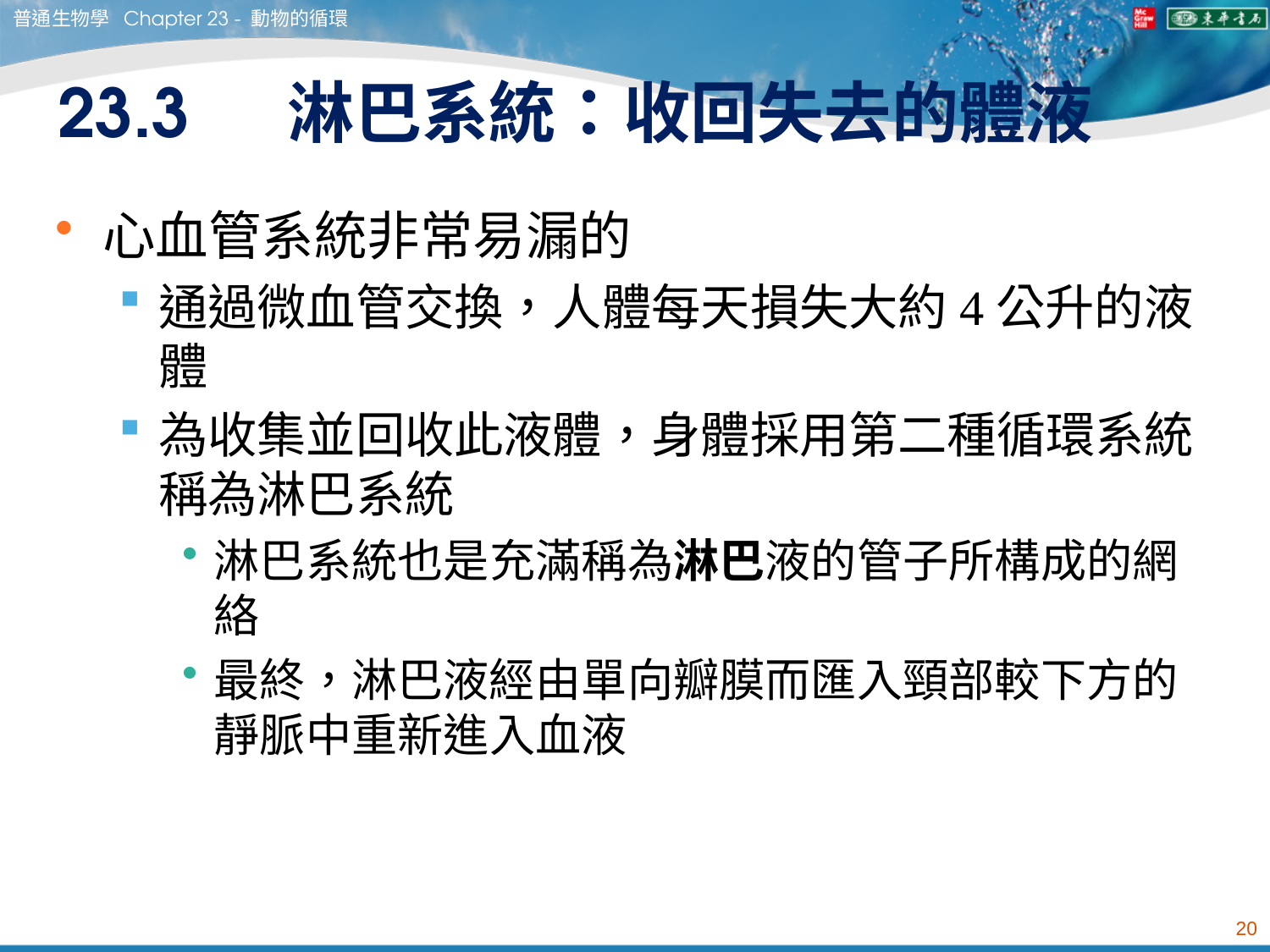

普通生物學  Chapter 23 - 動物的循環
# 23.3　 淋巴系統：收回失去的體液
心血管系統非常易漏的
通過微血管交換，人體每天損失大約4公升的液體
為收集並回收此液體，身體採用第二種循環系統稱為淋巴系統
淋巴系統也是充滿稱為淋巴液的管子所構成的網絡
最終，淋巴液經由單向瓣膜而匯入頸部較下方的靜脈中重新進入血液
20